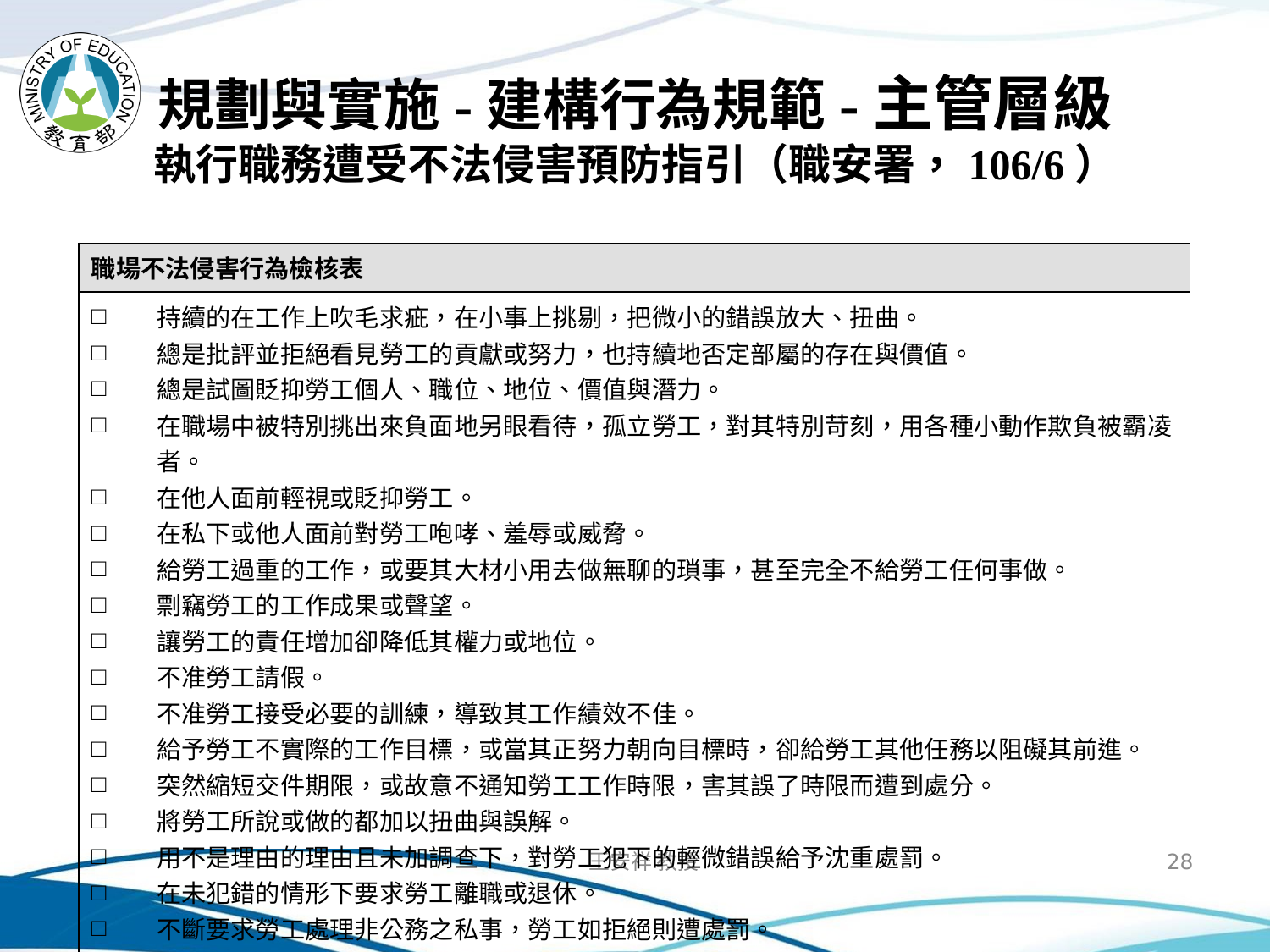

# 規劃與實施-建構行為規範-主管層級 執行職務遭受不法侵害預防指引（職安署，106/6）
| 職場不法侵害行為檢核表 |
| --- |
| 持續的在工作上吹毛求疵，在小事上挑剔，把微小的錯誤放大、扭曲。 總是批評並拒絕看見勞工的貢獻或努力，也持續地否定部屬的存在與價值。 總是試圖貶抑勞工個人、職位、地位、價值與潛力。 在職場中被特別挑出來負面地另眼看待，孤立勞工，對其特別苛刻，用各種小動作欺負被霸凌者。 在他人面前輕視或貶抑勞工。  在私下或他人面前對勞工咆哮、羞辱或威脅。  給勞工過重的工作，或要其大材小用去做無聊的瑣事，甚至完全不給勞工任何事做。 剽竊勞工的工作成果或聲望。  讓勞工的責任增加卻降低其權力或地位。  不准勞工請假。  不准勞工接受必要的訓練，導致其工作績效不佳。  給予勞工不實際的工作目標，或當其正努力朝向目標時，卻給勞工其他任務以阻礙其前進。 突然縮短交件期限，或故意不通知勞工工作時限，害其誤了時限而遭到處分。  將勞工所說或做的都加以扭曲與誤解。  用不是理由的理由且未加調查下，對勞工犯下的輕微錯誤給予沈重處罰。 在未犯錯的情形下要求勞工離職或退休。 不斷要求勞工處理非公務之私事，勞工如拒絕則遭處罰。 |
王安祥 教授
28